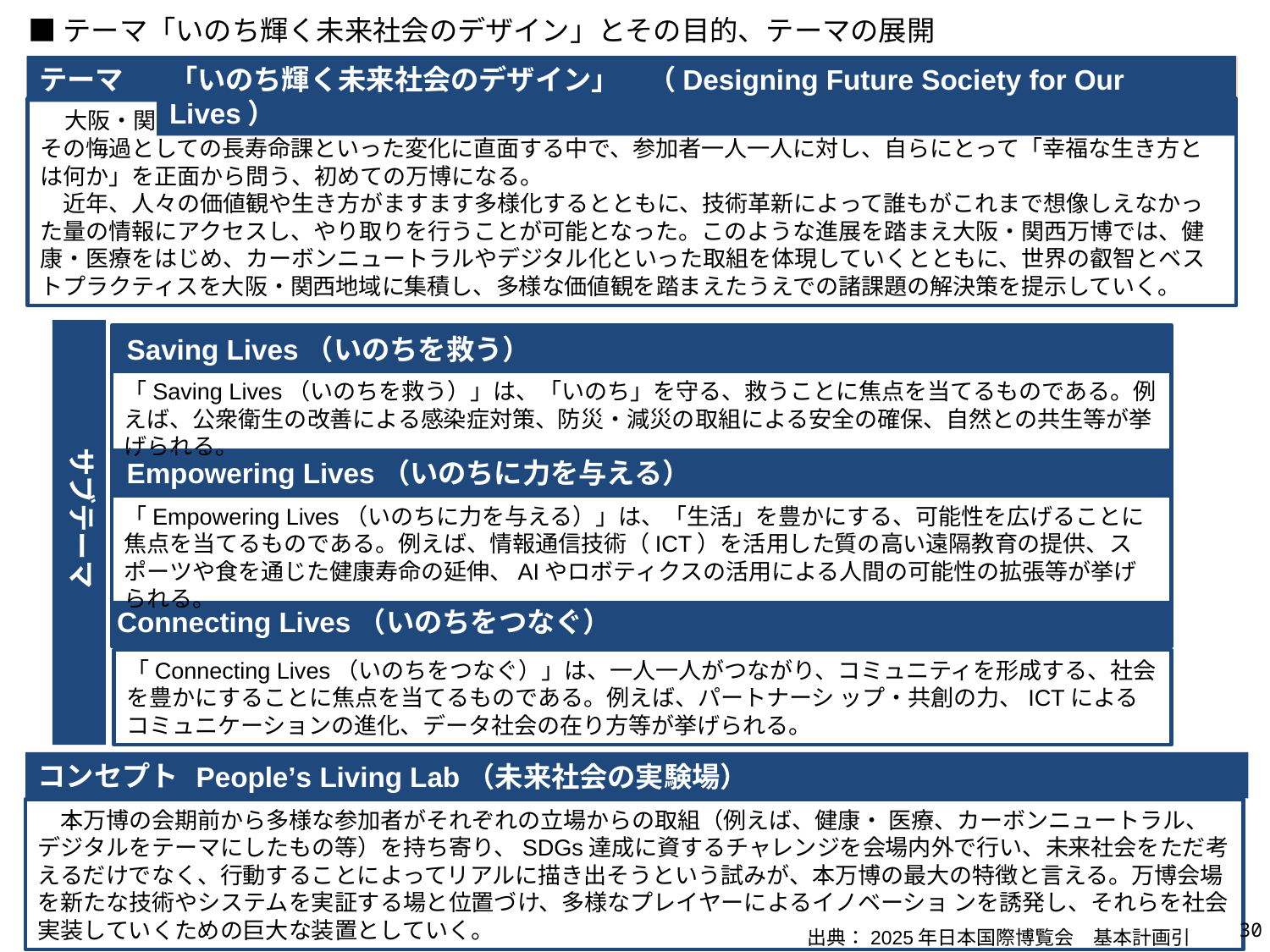

■テーマ「いのち輝く未来社会のデザイン」とその目的、テーマの展開
テーマ
「いのち輝く未来社会のデザイン」　（Designing Future Society for Our Lives）

　大阪・関西万博は、格差や対立の拡大といった新たな社会課題や、AIやバイオテクノロジー等の科学技術の発展、その悔過としての長寿命課といった変化に直面する中で、参加者一人一人に対し、自らにとって「幸福な生き方とは何か」を正面から問う、初めての万博になる。
　近年、人々の価値観や生き方がますます多様化するとともに、技術革新によって誰もがこれまで想像しえなかった量の情報にアクセスし、やり取りを行うことが可能となった。このような進展を踏まえ大阪・関西万博では、健康・医療をはじめ、カーボンニュートラルやデジタル化といった取組を体現していくとともに、世界の叡智とベストプラクティスを大阪・関西地域に集積し、多様な価値観を踏まえたうえでの諸課題の解決策を提示していく。

Saving Lives（いのちを救う）
「Saving Lives（いのちを救う）」は、「いのち」を守る、救うことに焦点を当てるものである。例えば、公衆衛生の改善による感染症対策、防災・減災の取組による安全の確保、自然との共生等が挙げられる。
サブテーマ
Empowering Lives（いのちに力を与える）

「Empowering Lives（いのちに力を与える）」は、「生活」を豊かにする、可能性を広げることに焦点を当てるものである。例えば、情報通信技術（ICT）を活用した質の高い遠隔教育の提供、スポーツや食を通じた健康寿命の延伸、AIやロボティクスの活用による人間の可能性の拡張等が挙げられる。
Connecting Lives（いのちをつなぐ）

「Connecting Lives（いのちをつなぐ）」は、一人一人がつながり、コミュニティを形成する、社会を豊かにすることに焦点を当てるものである。例えば、パートナーシ ップ・共創の力、ICTによるコミュニケーションの進化、データ社会の在り方等が挙げられる。
コンセプト
Peopleʼs Living Lab（未来社会の実験場）

　本万博の会期前から多様な参加者がそれぞれの立場からの取組（例えば、健康・ 医療、カーボンニュートラル、デジタルをテーマにしたもの等）を持ち寄り、SDGs達成に資するチャレンジを会場内外で行い、未来社会をただ考えるだけでなく、行動することによってリアルに描き出そうという試みが、本万博の最大の特徴と言える。万博会場を新たな技術やシステムを実証する場と位置づけ、多様なプレイヤーによるイノベーショ ンを誘発し、それらを社会実装していくための巨大な装置としていく。
30
出典：2025年日本国際博覧会　基本計画引用